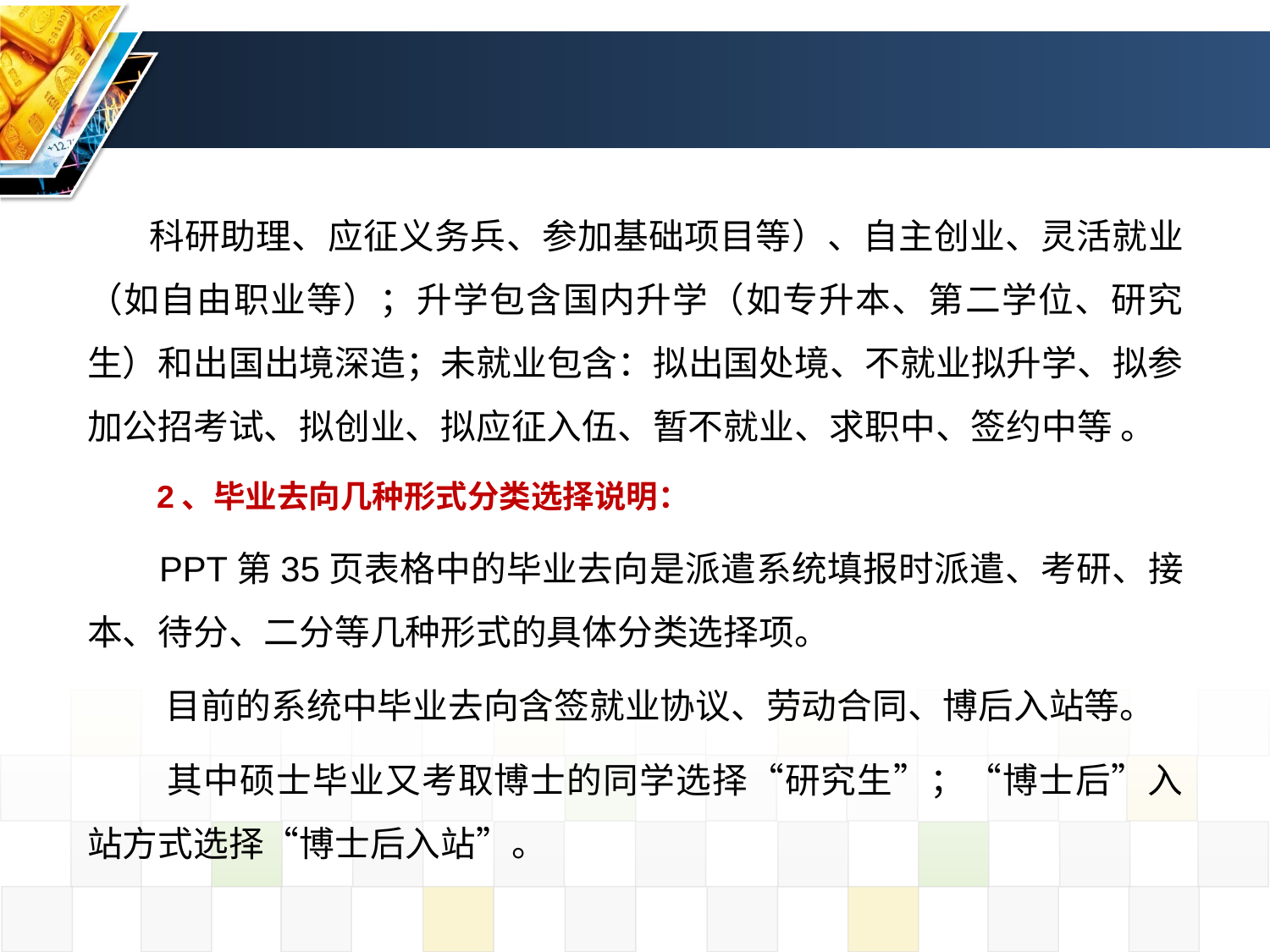

科研助理、应征义务兵、参加基础项目等）、自主创业、灵活就业（如自由职业等）；升学包含国内升学（如专升本、第二学位、研究生）和出国出境深造；未就业包含：拟出国处境、不就业拟升学、拟参加公招考试、拟创业、拟应征入伍、暂不就业、求职中、签约中等 。
 2、毕业去向几种形式分类选择说明：
 PPT第35页表格中的毕业去向是派遣系统填报时派遣、考研、接本、待分、二分等几种形式的具体分类选择项。
 目前的系统中毕业去向含签就业协议、劳动合同、博后入站等。
 其中硕士毕业又考取博士的同学选择“研究生”；“博士后”入站方式选择“博士后入站”。